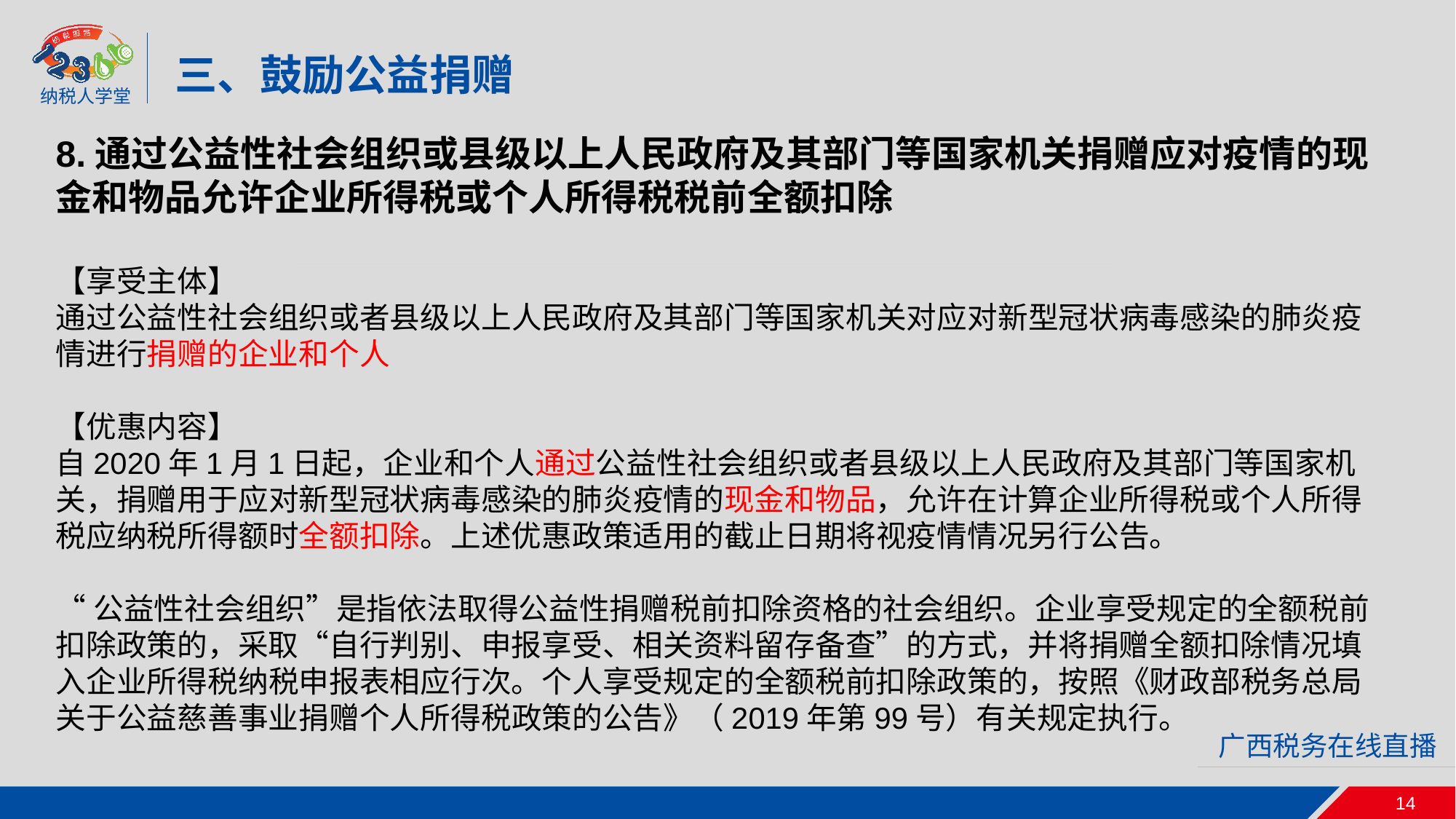

三、鼓励公益捐赠
8.通过公益性社会组织或县级以上人民政府及其部门等国家机关捐赠应对疫情的现金和物品允许企业所得税或个人所得税税前全额扣除

【享受主体】
通过公益性社会组织或者县级以上人民政府及其部门等国家机关对应对新型冠状病毒感染的肺炎疫情进行捐赠的企业和个人

【优惠内容】
自2020年1月1日起，企业和个人通过公益性社会组织或者县级以上人民政府及其部门等国家机关，捐赠用于应对新型冠状病毒感染的肺炎疫情的现金和物品，允许在计算企业所得税或个人所得税应纳税所得额时全额扣除。上述优惠政策适用的截止日期将视疫情情况另行公告。

“公益性社会组织”是指依法取得公益性捐赠税前扣除资格的社会组织。企业享受规定的全额税前扣除政策的，采取“自行判别、申报享受、相关资料留存备查”的方式，并将捐赠全额扣除情况填入企业所得税纳税申报表相应行次。个人享受规定的全额税前扣除政策的，按照《财政部税务总局关于公益慈善事业捐赠个人所得税政策的公告》（2019年第99号）有关规定执行。